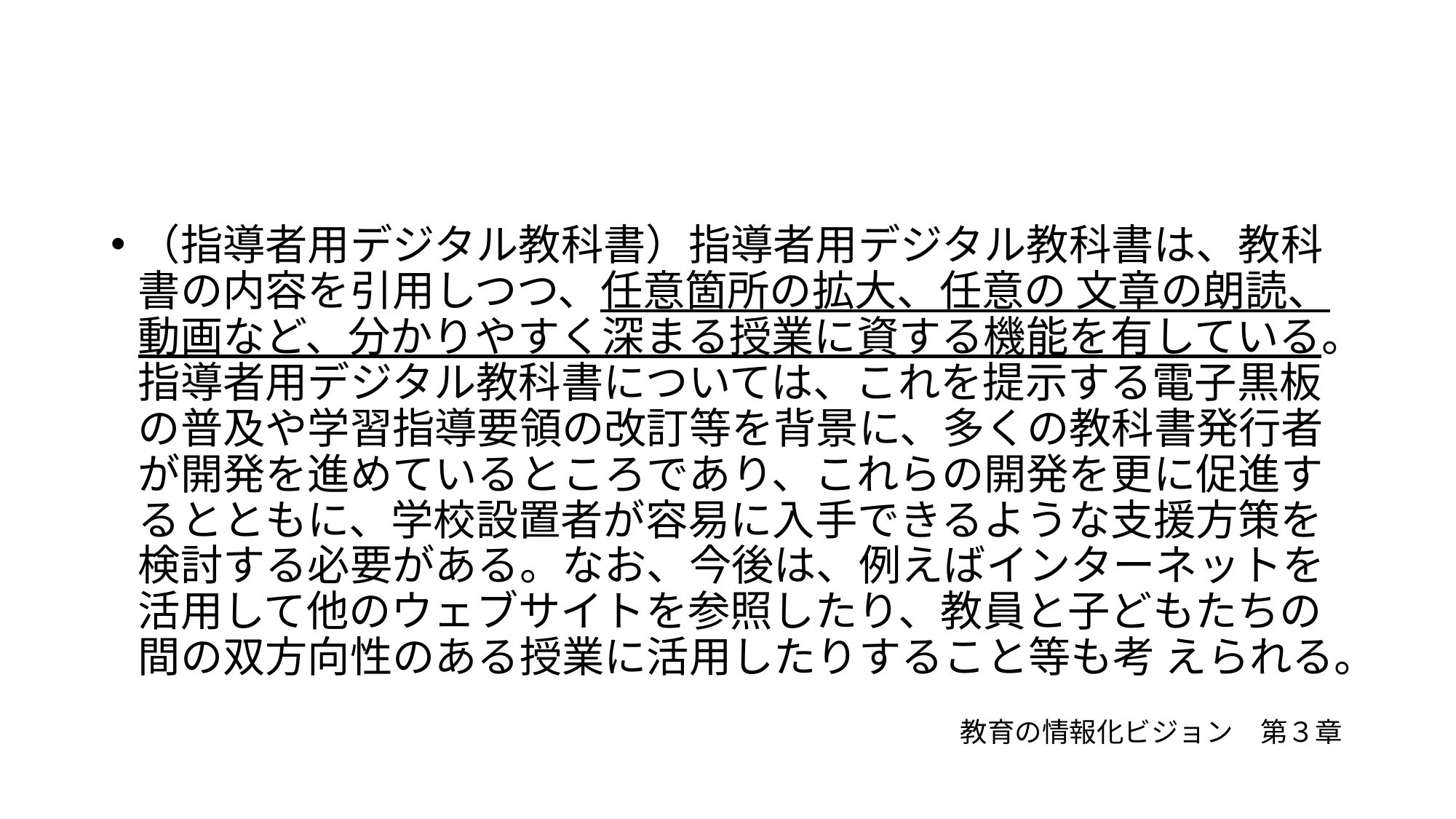

#
（指導者用デジタル教科書）指導者用デジタル教科書は、教科書の内容を引用しつつ、任意箇所の拡大、任意の 文章の朗読、動画など、分かりやすく深まる授業に資する機能を有している。指導者用デジタル教科書については、これを提示する電子黒板の普及や学習指導要領の改訂等を背景に、多くの教科書発行者が開発を進めているところであり、これらの開発を更に促進するとともに、学校設置者が容易に入手できるような支援方策を検討する必要がある。なお、今後は、例えばインターネットを活用して他のウェブサイトを参照したり、教員と子どもたちの間の双方向性のある授業に活用したりすること等も考 えられる。
教育の情報化ビジョン　第３章